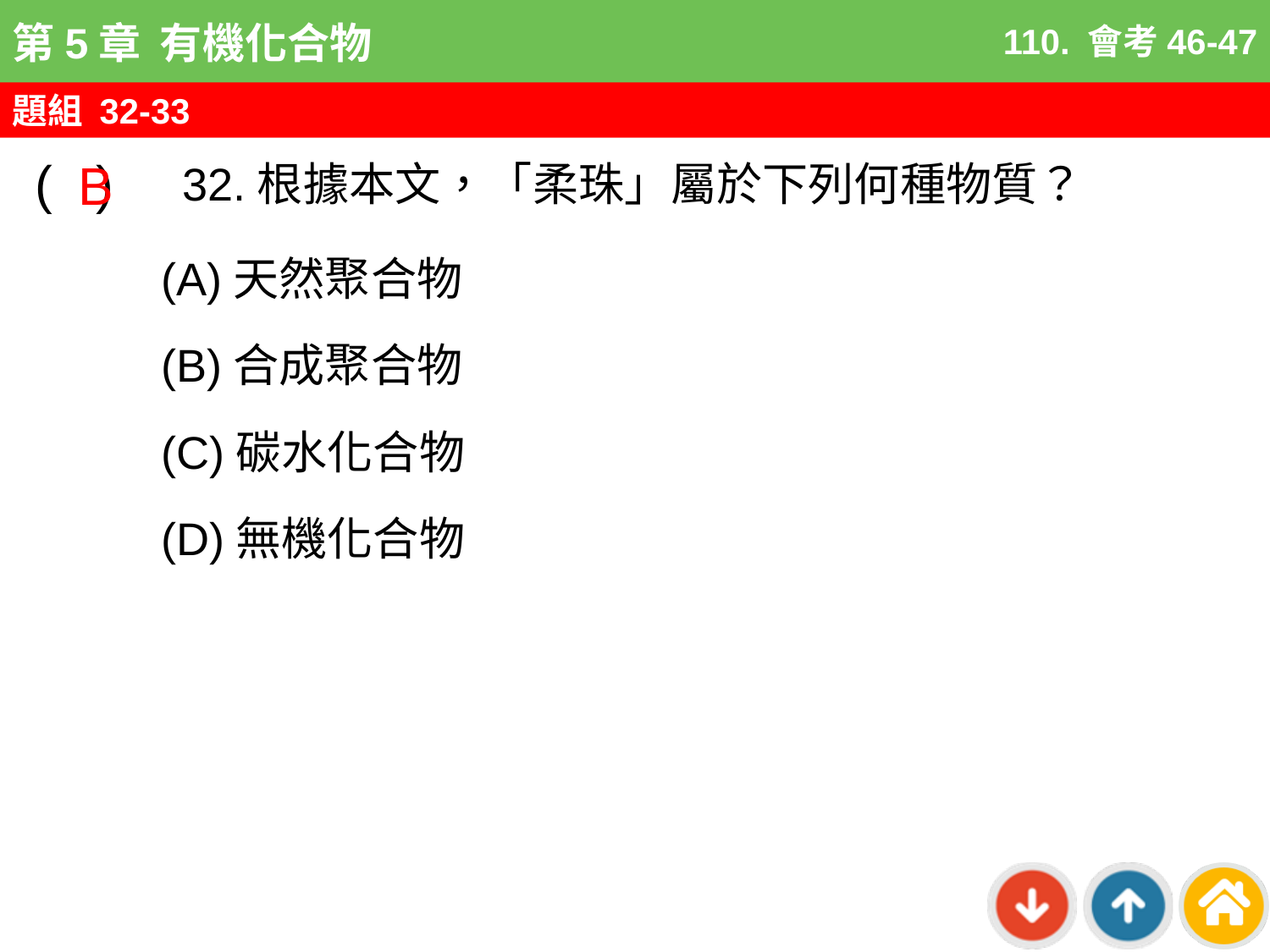

110. 會考46-47
題組 32-33
B
32.根據本文，「柔珠」屬於下列何種物質？
(   )
(A)天然聚合物
(B)合成聚合物
(C)碳水化合物
(D)無機化合物